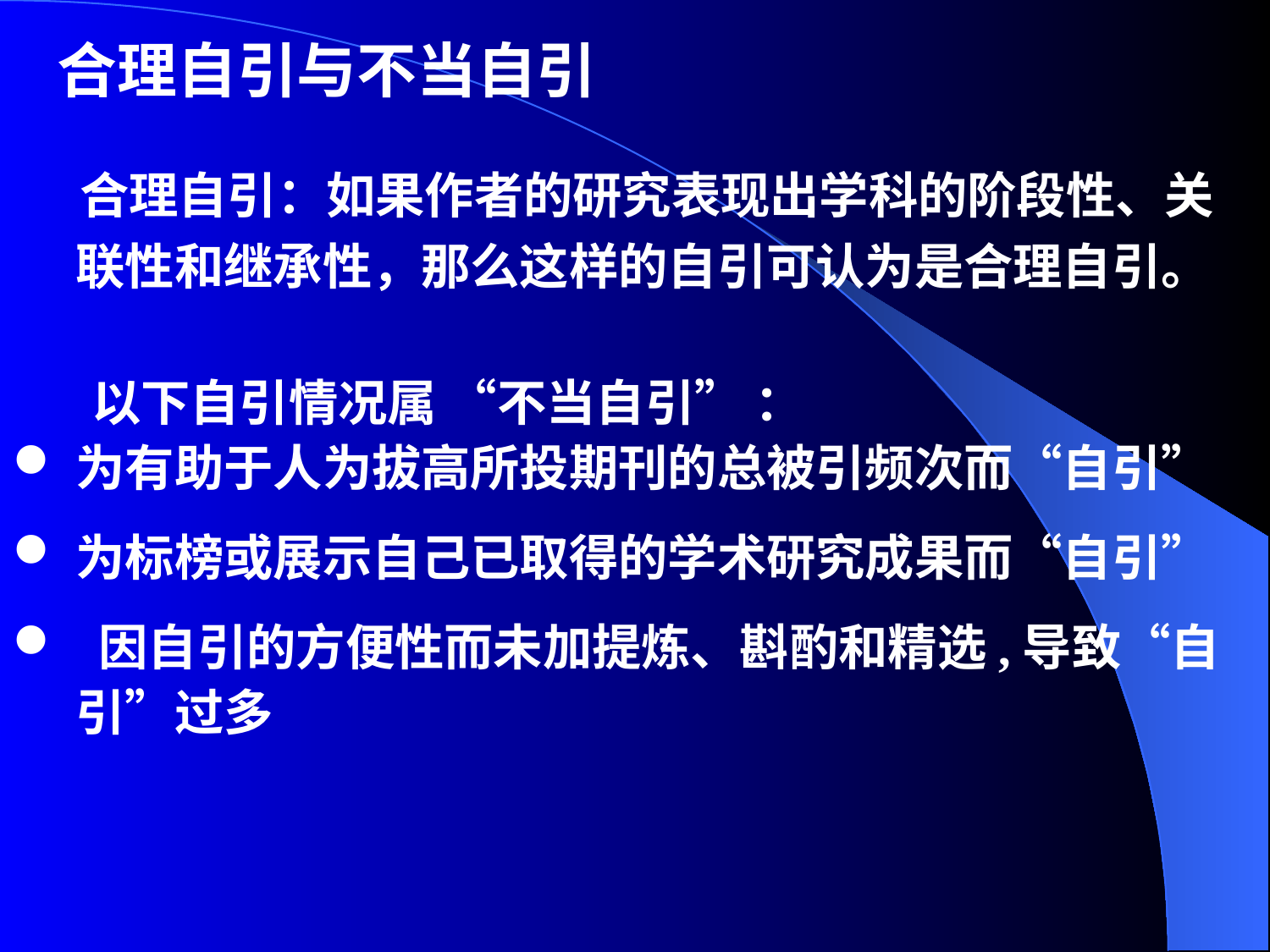

合理自引与不当自引
      合理自引：如果作者的研究表现出学科的阶段性、关联性和继承性，那么这样的自引可认为是合理自引。

      以下自引情况属 “不当自引” ：
为有助于人为拔高所投期刊的总被引频次而“自引”
为标榜或展示自己已取得的学术研究成果而“自引”
 因自引的方便性而未加提炼、斟酌和精选,导致“自引”过多